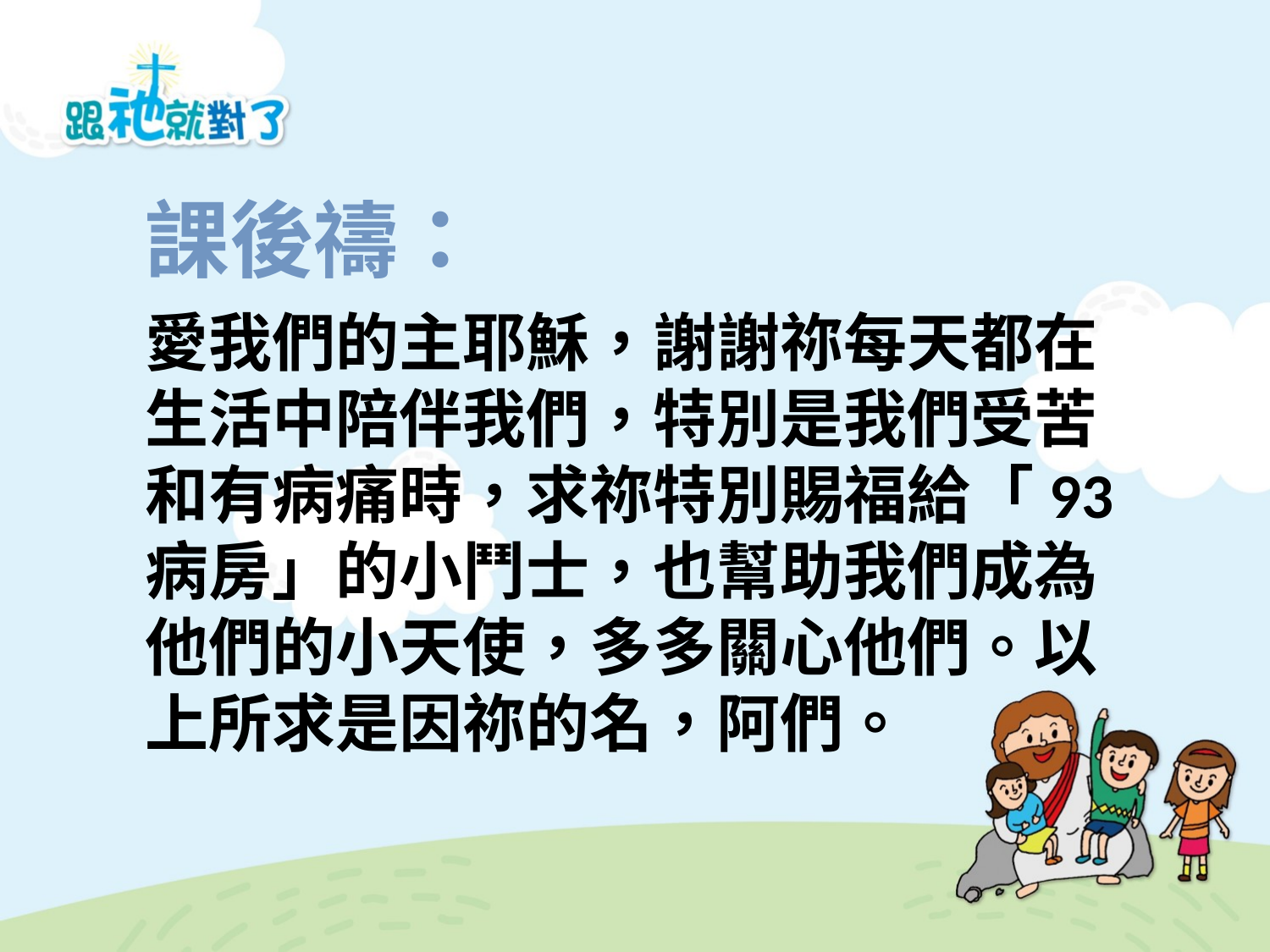

課後禱：
愛我們的主耶穌，謝謝祢每天都在生活中陪伴我們，特別是我們受苦和有病痛時，求祢特別賜福給「93病房」的小鬥士，也幫助我們成為他們的小天使，多多關心他們。以上所求是因祢的名，阿們。